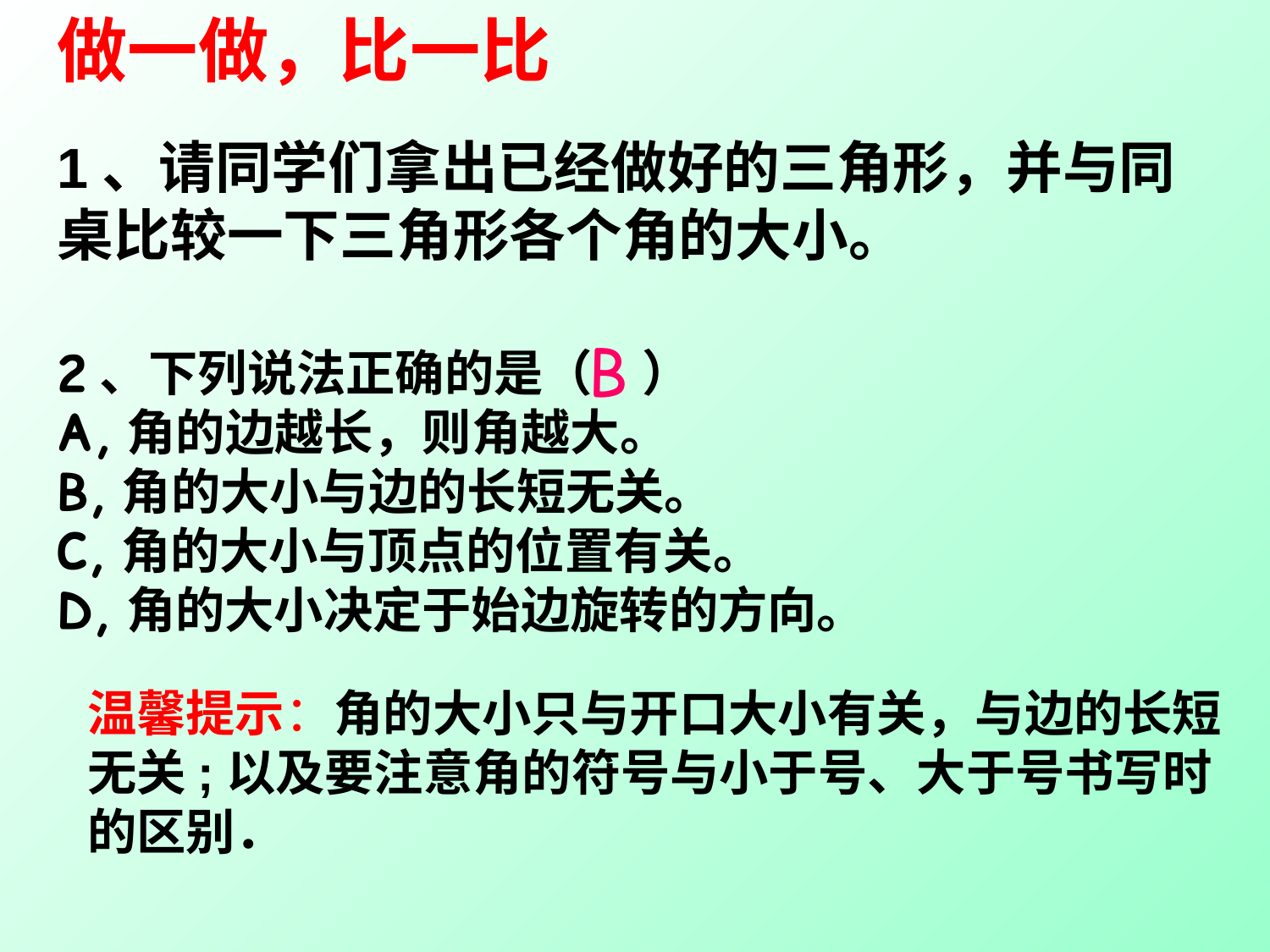

做一做，比一比
1、请同学们拿出已经做好的三角形，并与同桌比较一下三角形各个角的大小。
B
2、下列说法正确的是（　）
A,角的边越长，则角越大。
B,角的大小与边的长短无关。
C,角的大小与顶点的位置有关。
D,角的大小决定于始边旋转的方向。
温馨提示：角的大小只与开口大小有关，与边的长短无关;以及要注意角的符号与小于号、大于号书写时的区别．